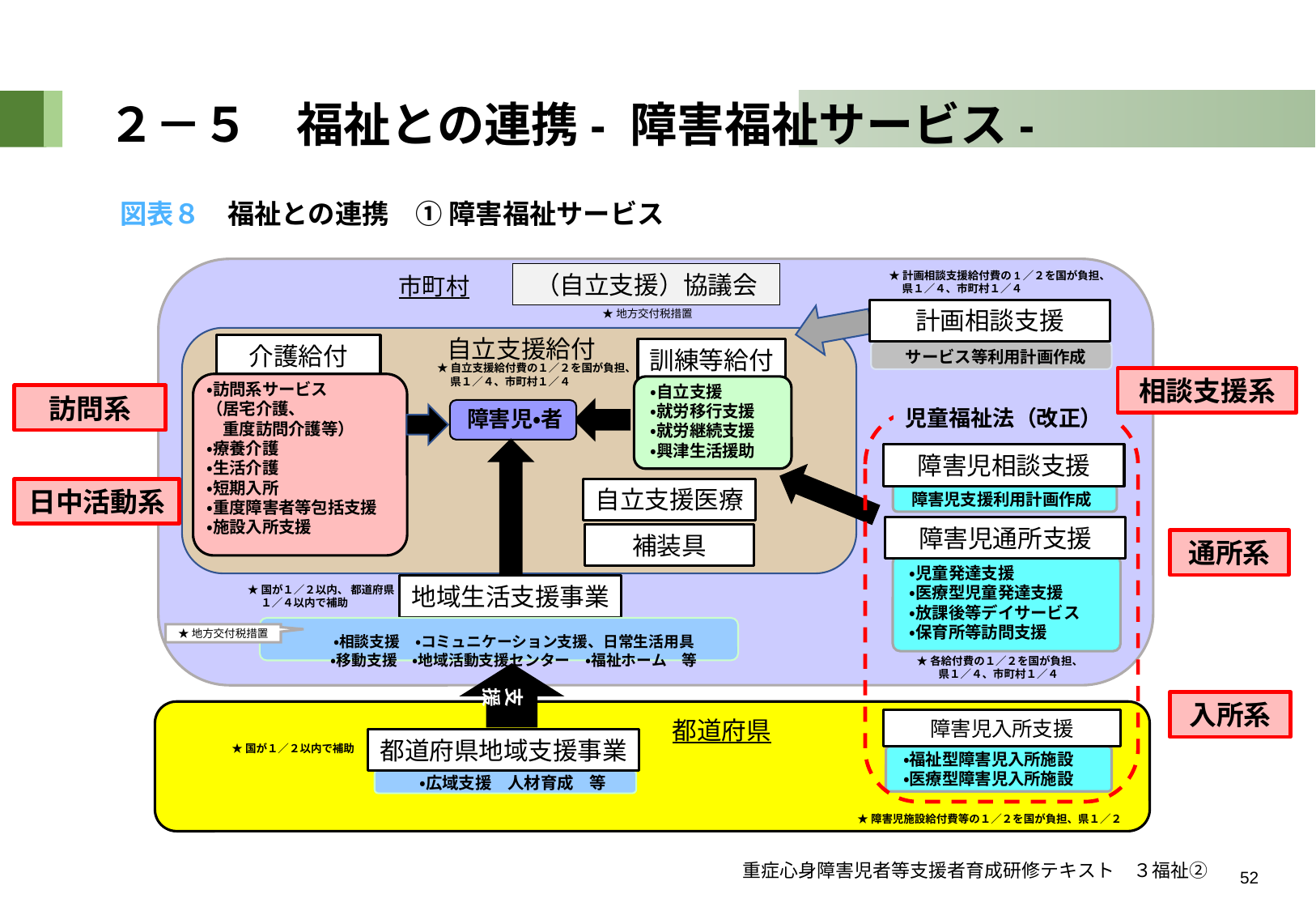

# ２－５　福祉との連携- 障害福祉サービス-
図表８　福祉との連携　① 障害福祉サービス

★計画相談支援給付費の1／２を国が負担、
　 県１／４、市町村１／４
（自立支援）協議会
市町村
計画相談支援
★地方交付税措置

自立支援給付
介護給付
訓練等給付
サービス等利用計画作成

★自立支援給付費の１／２を国が負担、
　 県１／４、市町村１／４
相談支援系
・訪問系サービス
（居宅介護、
　重度訪問介護等）
・療養介護
・生活介護
・短期入所
・重度障害者等包括支援
・施設入所支援

・自立支援
・就労移行支援
・就労継続支援
・興津生活援助

訪問系
児童福祉法（改正）
障害児・者

障害児相談支援

日中活動系
自立支援医療

障害児支援利用計画作成
障害児通所支援
補装具
通所系

・児童発達支援
・医療型児童発達支援
・放課後等デイサービス
・保育所等訪問支援

地域生活支援事業
★国が１／２以内、 都道府県
　 １／４以内で補助
・相談支援　・コミュニケーション支援、日常生活用具
・移動支援　・地域活動支援センター　・福祉ホーム　等

★地方交付税措置
★各給付費の１／２を国が負担、
　　県１／４、市町村１／４

支援
入所系

都道府県
障害児入所支援
都道府県地域支援事業
★国が１／２以内で補助

・福祉型障害児入所施設
・医療型障害児入所施設
・広域支援　人材育成　等

★障害児施設給付費等の１／２を国が負担、県１／２
重症心身障害児者等支援者育成研修テキスト　３福祉②
52